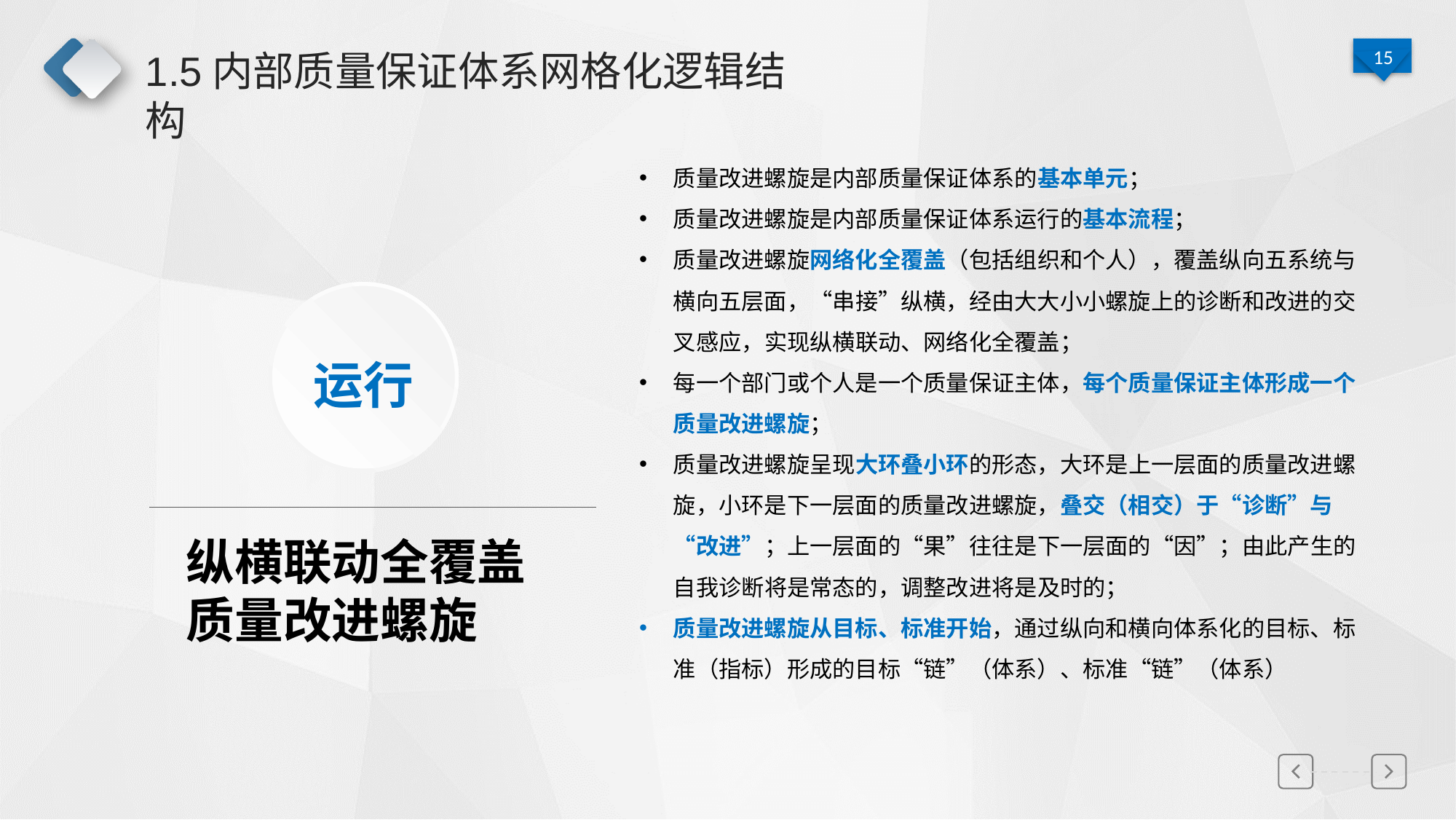

# 1.5内部质量保证体系网格化逻辑结构
质量改进螺旋是内部质量保证体系的基本单元；
质量改进螺旋是内部质量保证体系运行的基本流程；
质量改进螺旋网络化全覆盖（包括组织和个人），覆盖纵向五系统与横向五层面，“串接”纵横，经由大大小小螺旋上的诊断和改进的交叉感应，实现纵横联动、网络化全覆盖；
每一个部门或个人是一个质量保证主体，每个质量保证主体形成一个质量改进螺旋；
质量改进螺旋呈现大环叠小环的形态，大环是上一层面的质量改进螺旋，小环是下一层面的质量改进螺旋，叠交（相交）于“诊断”与“改进”；上一层面的“果”往往是下一层面的“因”；由此产生的自我诊断将是常态的，调整改进将是及时的；
质量改进螺旋从目标、标准开始，通过纵向和横向体系化的目标、标准（指标）形成的目标“链”（体系）、标准“链”（体系）

运行
纵横联动全覆盖质量改进螺旋
延迟符
延迟符